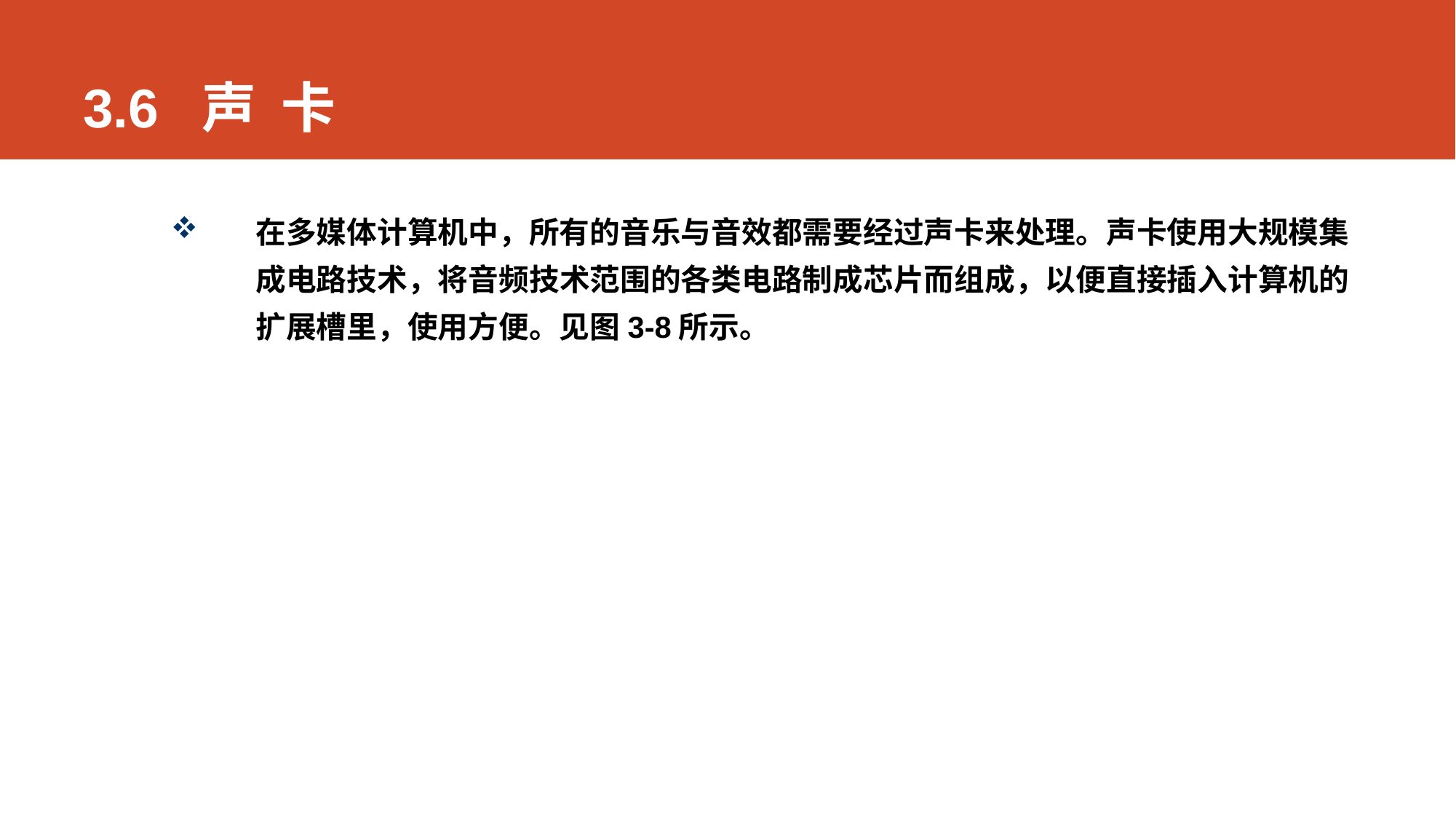

# 3.6  声  卡
在多媒体计算机中，所有的音乐与音效都需要经过声卡来处理。声卡使用大规模集成电路技术，将音频技术范围的各类电路制成芯片而组成，以便直接插入计算机的扩展槽里，使用方便。见图3-8所示。